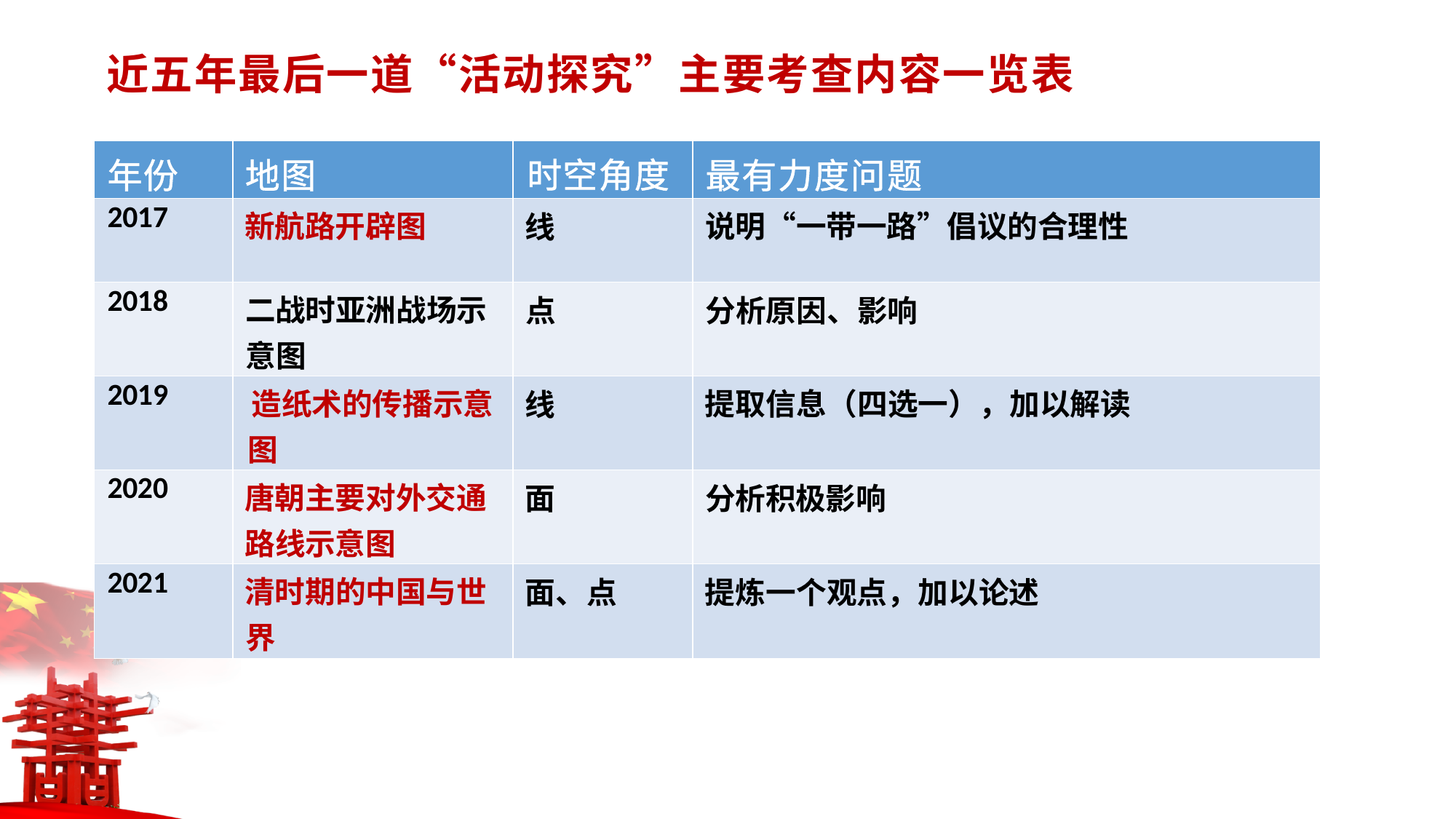

近五年最后一道“活动探究”主要考查内容一览表
| 年份 | 地图 | 时空角度 | 最有力度问题 |
| --- | --- | --- | --- |
| 2017 | 新航路开辟图 | 线 | 说明“一带一路”倡议的合理性 |
| 2018 | 二战时亚洲战场示 意图 | 点 | 分析原因、影响 |
| 2019 | 造纸术的传播示意 图 | 线 | 提取信息（四选一），加以解读 |
| 2020 | 唐朝主要对外交通 路线示意图 | 面 | 分析积极影响 |
| 2021 | 清时期的中国与世 界 | 面、点 | 提炼一个观点，加以论述 |